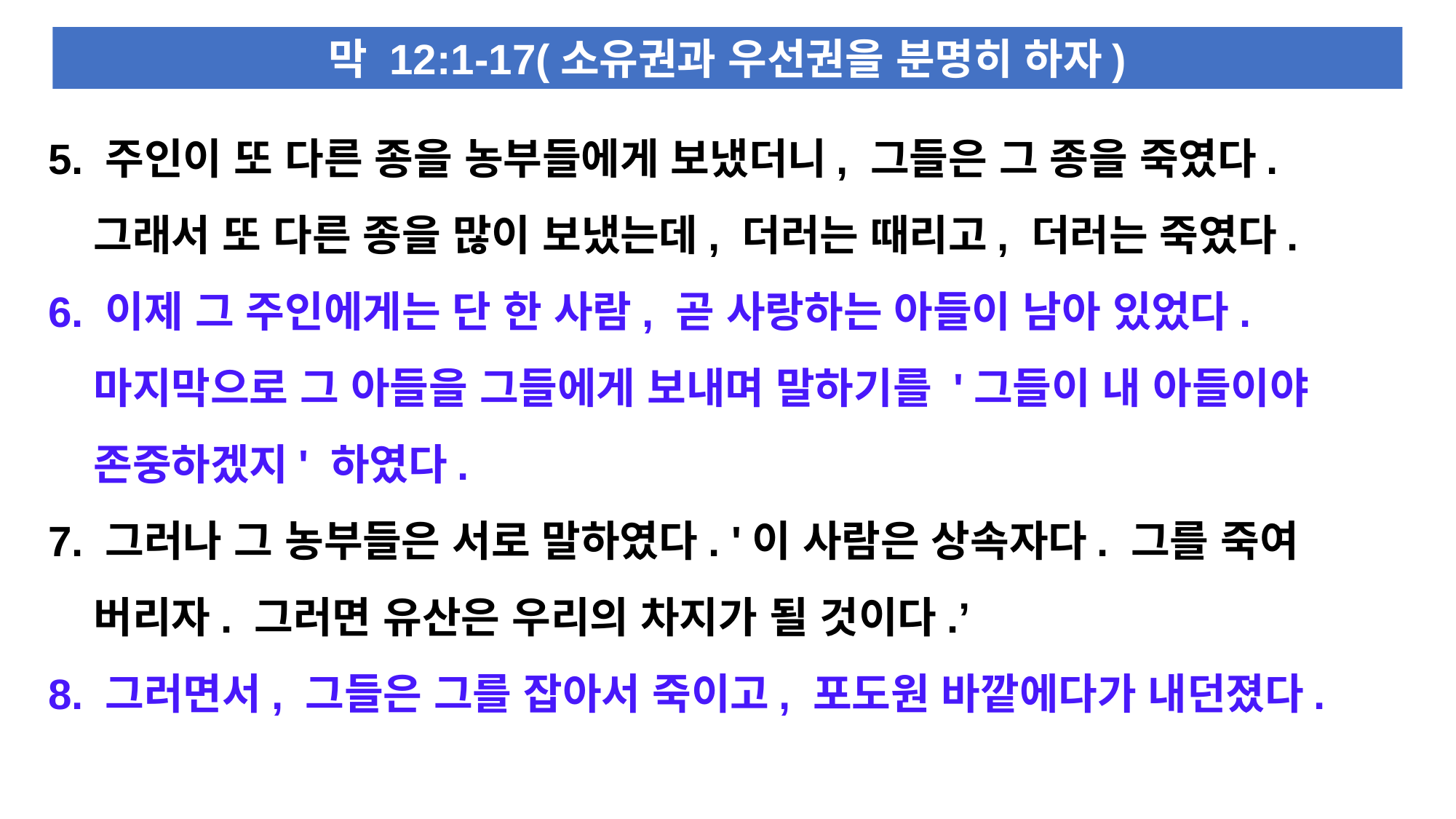

막 12:1-17(소유권과 우선권을 분명히 하자)
5. 주인이 또 다른 종을 농부들에게 보냈더니, 그들은 그 종을 죽였다.
   그래서 또 다른 종을 많이 보냈는데, 더러는 때리고, 더러는 죽였다.
6. 이제 그 주인에게는 단 한 사람, 곧 사랑하는 아들이 남아 있었다.
   마지막으로 그 아들을 그들에게 보내며 말하기를 '그들이 내 아들이야
   존중하겠지' 하였다.
7. 그러나 그 농부들은 서로 말하였다. '이 사람은 상속자다. 그를 죽여
   버리자. 그러면 유산은 우리의 차지가 될 것이다.’
8. 그러면서, 그들은 그를 잡아서 죽이고, 포도원 바깥에다가 내던졌다.